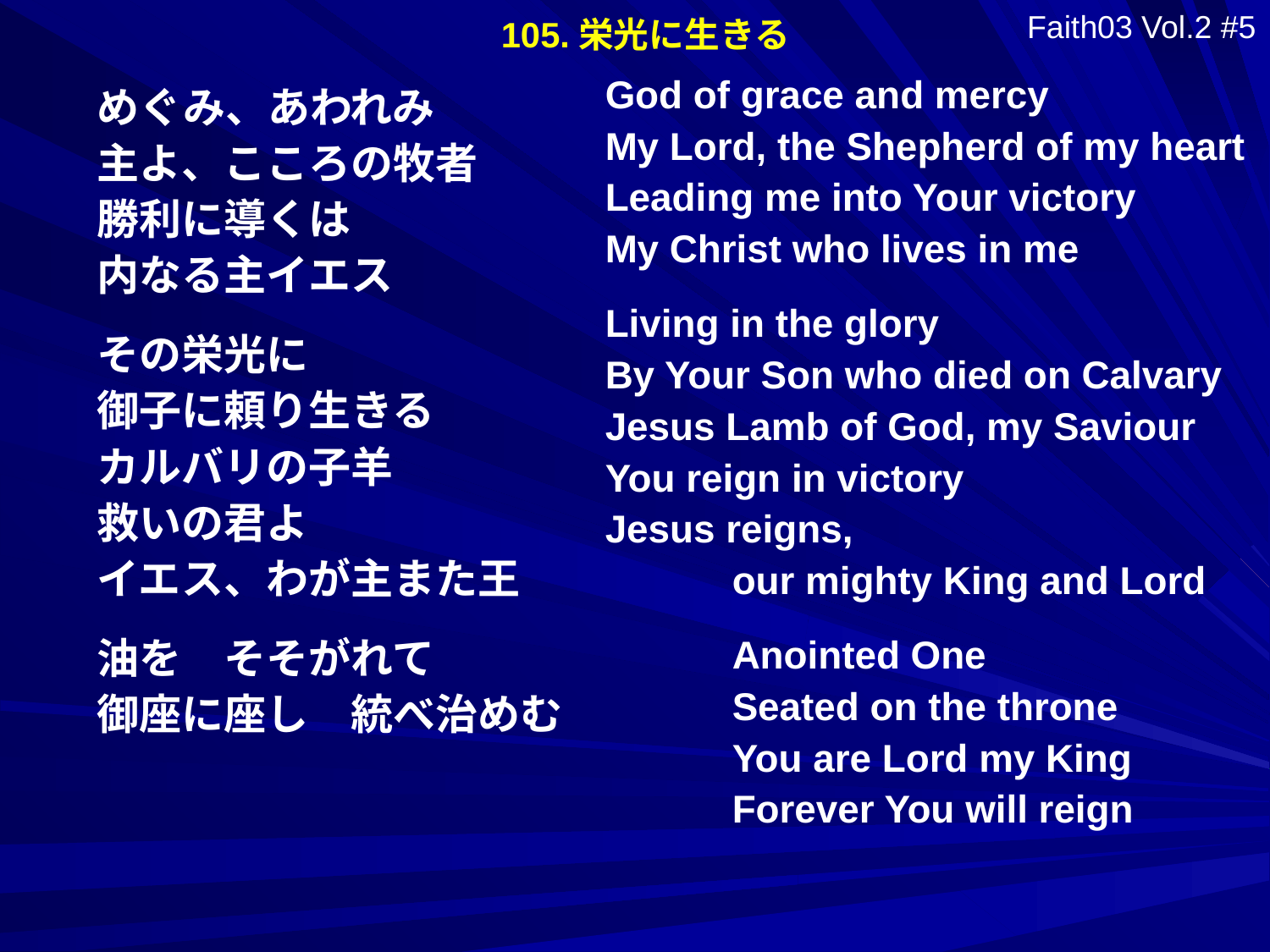

105.栄光に生きる
Faith03 Vol.2 #5
God of grace and mercy
My Lord, the Shepherd of my heart
Leading me into Your victory
My Christ who lives in me

Living in the glory
By Your Son who died on Calvary
Jesus Lamb of God, my Saviour
You reign in victory
Jesus reigns,
our mighty King and Lord

Anointed One
Seated on the throne
You are Lord my King
Forever You will reign

めぐみ、あわれみ
主よ、こころの牧者
勝利に導くは
内なる主イエス

その栄光に
御子に頼り生きる
カルバリの子羊
救いの君よ
イエス、わが主また王

油を　そそがれて
御座に座し　統べ治めむ